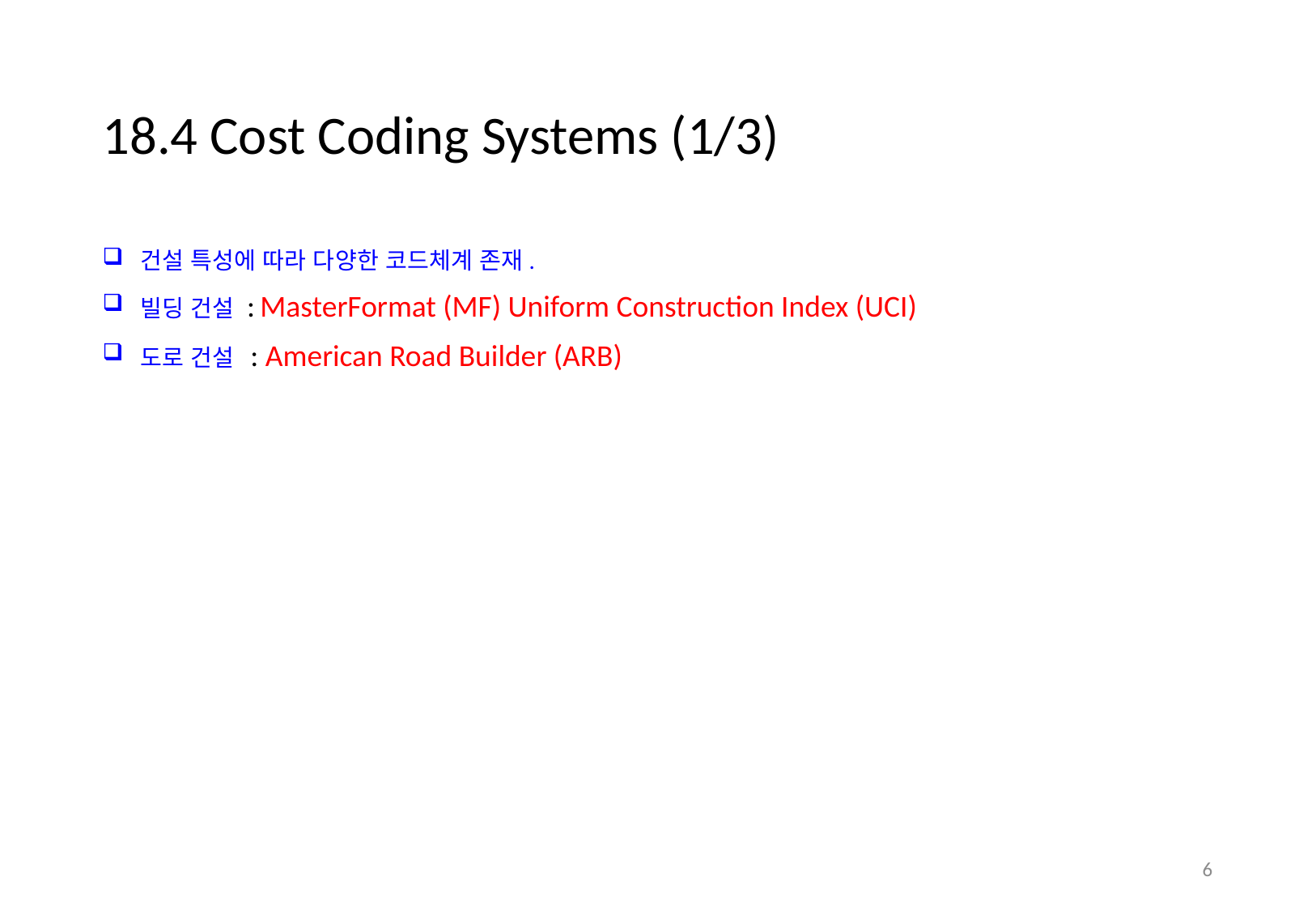

# 18.4 Cost Coding Systems (1/3)
건설 특성에 따라 다양한 코드체계 존재.
빌딩 건설 : MasterFormat (MF) Uniform Construction Index (UCI)
도로 건설 : American Road Builder (ARB)
6